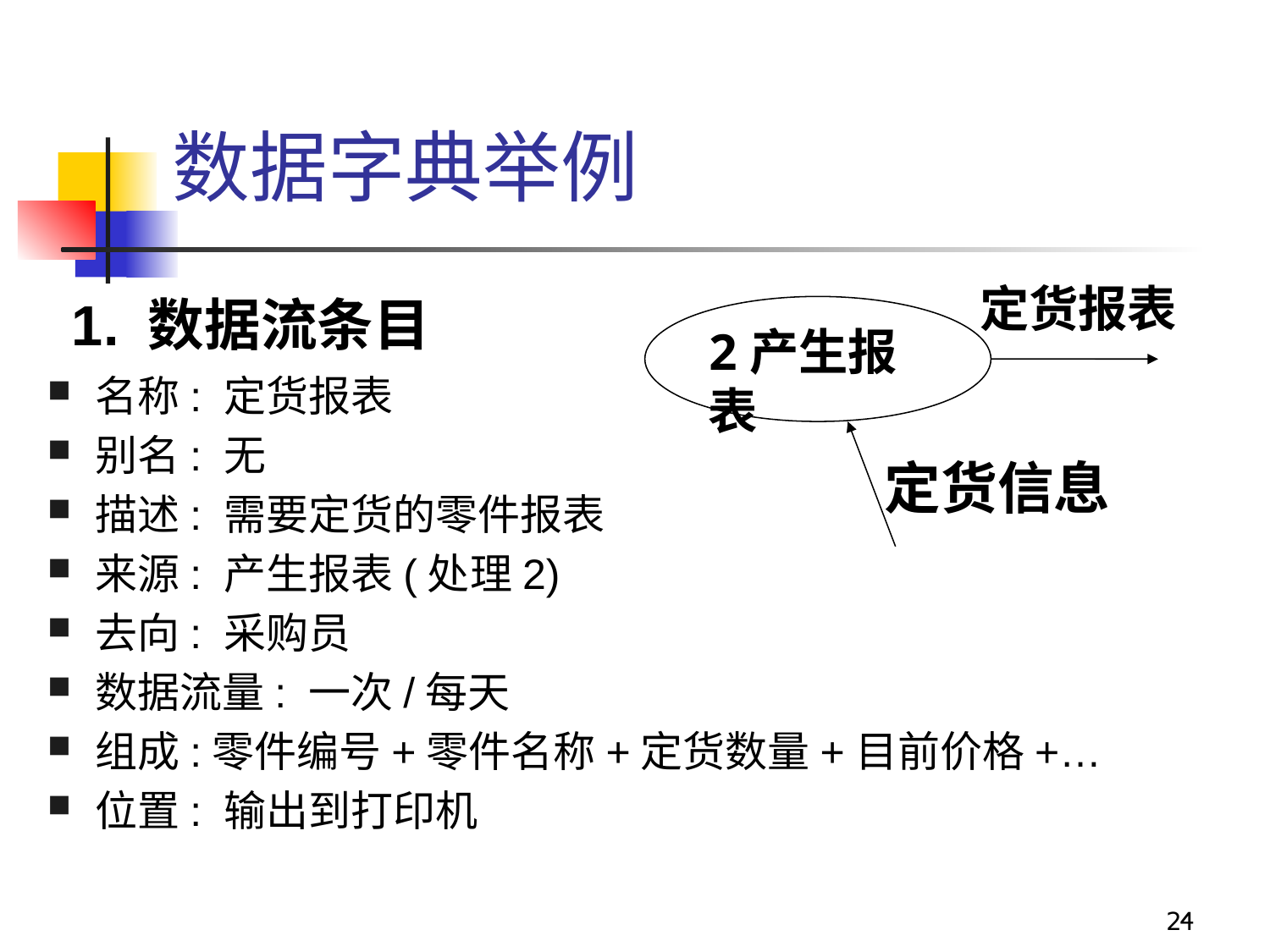

# 数据字典举例
定货报表
2产生报表

定货信息
 1. 数据流条目
名称: 定货报表
别名: 无
描述: 需要定货的零件报表
来源: 产生报表(处理2)
去向: 采购员
数据流量: 一次/每天
组成:零件编号+零件名称+定货数量+目前价格+…
位置: 输出到打印机
24